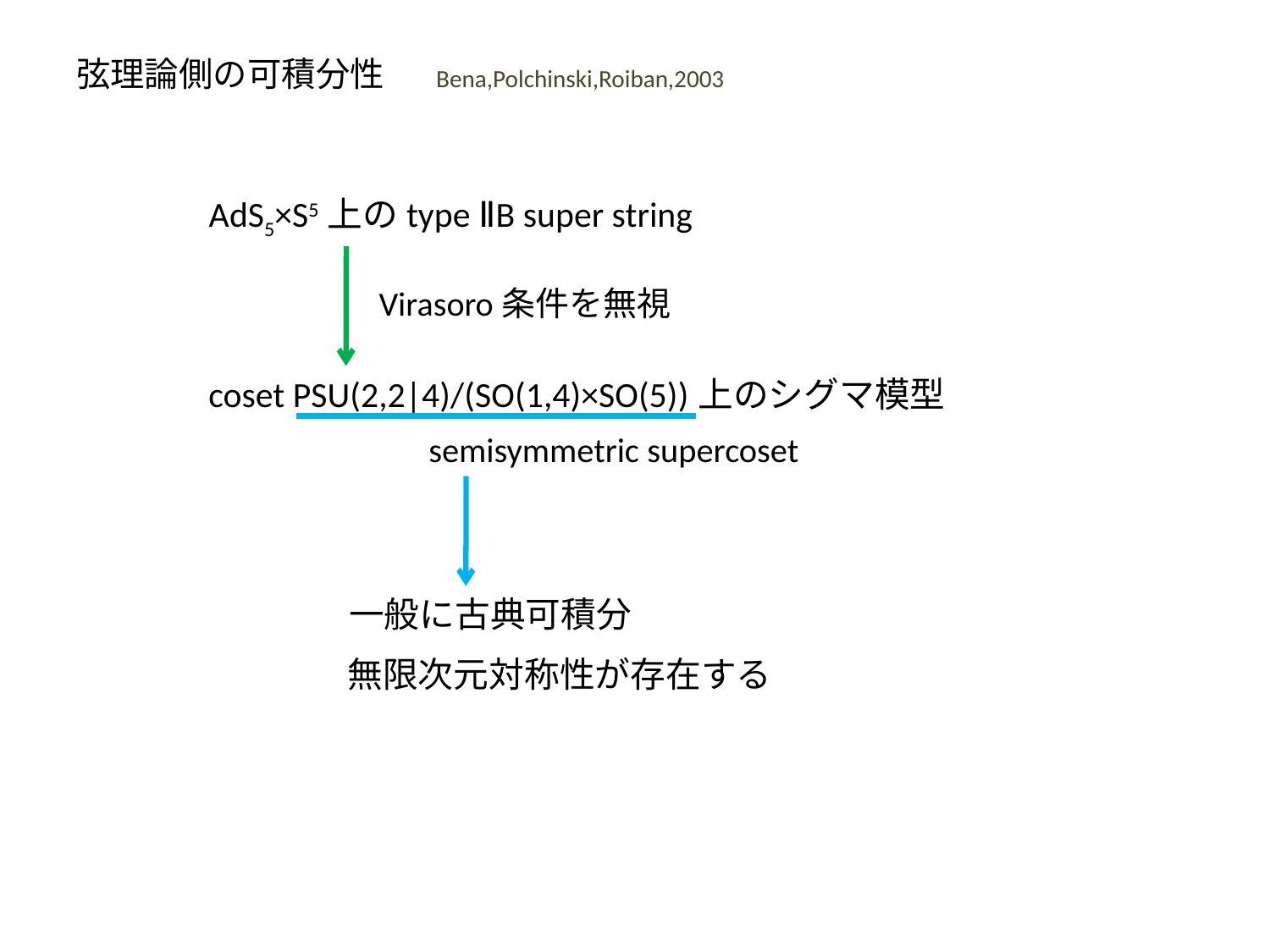

弦理論側の可積分性
Bena,Polchinski,Roiban,2003
AdS5×S5上のtype ⅡB super string
Virasoro条件を無視
coset PSU(2,2|4)/(SO(1,4)×SO(5))上のシグマ模型
semisymmetric supercoset
一般に古典可積分
無限次元対称性が存在する